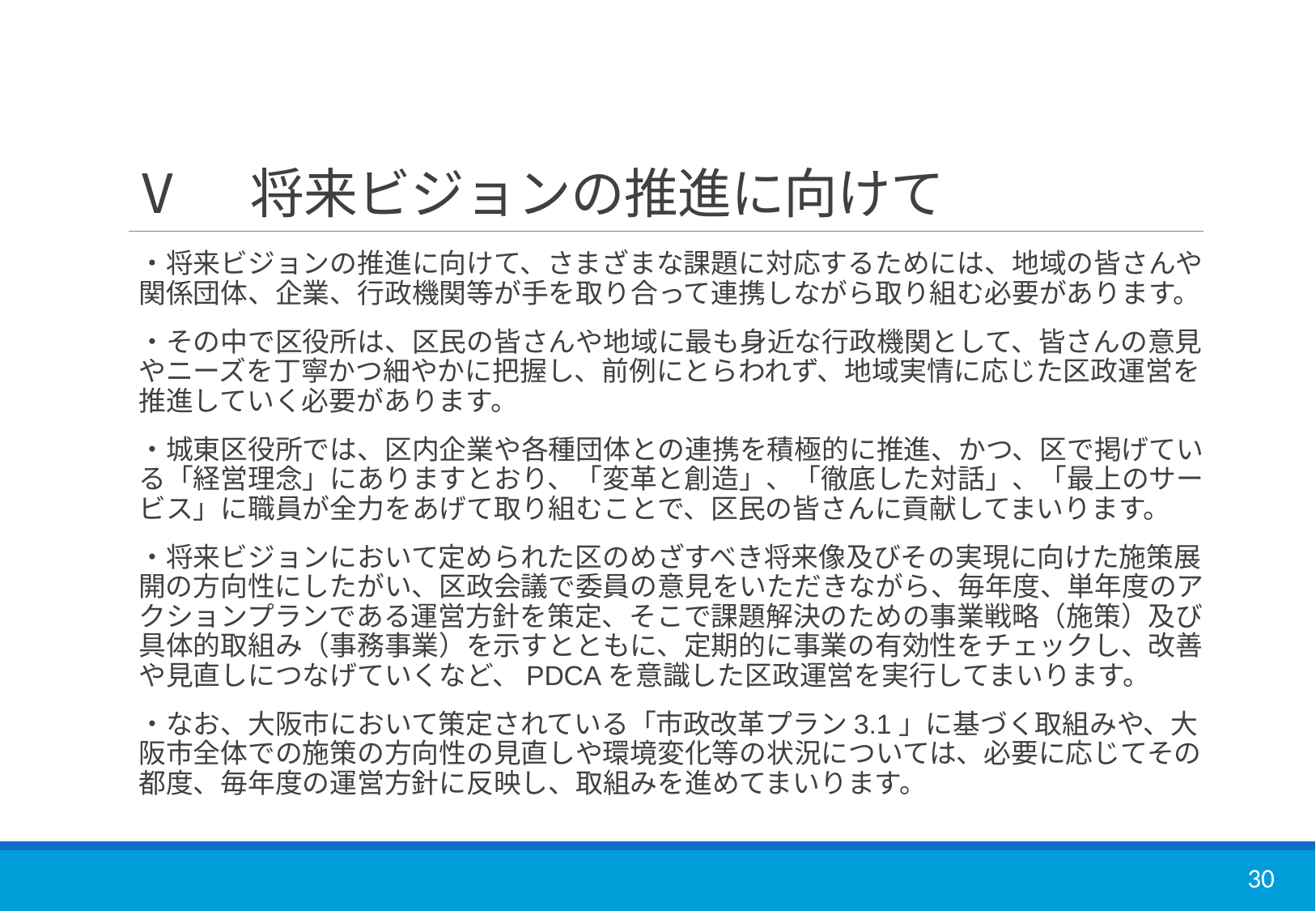

# Ⅴ　将来ビジョンの推進に向けて
・将来ビジョンの推進に向けて、さまざまな課題に対応するためには、地域の皆さんや関係団体、企業、行政機関等が手を取り合って連携しながら取り組む必要があります。
・その中で区役所は、区民の皆さんや地域に最も身近な行政機関として、皆さんの意見やニーズを丁寧かつ細やかに把握し、前例にとらわれず、地域実情に応じた区政運営を推進していく必要があります。
・城東区役所では、区内企業や各種団体との連携を積極的に推進、かつ、区で掲げている「経営理念」にありますとおり、「変革と創造」、「徹底した対話」、「最上のサービス」に職員が全力をあげて取り組むことで、区民の皆さんに貢献してまいります。
・将来ビジョンにおいて定められた区のめざすべき将来像及びその実現に向けた施策展開の方向性にしたがい、区政会議で委員の意見をいただきながら、毎年度、単年度のアクションプランである運営方針を策定、そこで課題解決のための事業戦略（施策）及び具体的取組み（事務事業）を示すとともに、定期的に事業の有効性をチェックし、改善や見直しにつなげていくなど、PDCAを意識した区政運営を実行してまいります。
・なお、大阪市において策定されている「市政改革プラン3.1」に基づく取組みや、大阪市全体での施策の方向性の見直しや環境変化等の状況については、必要に応じてその都度、毎年度の運営方針に反映し、取組みを進めてまいります。

30